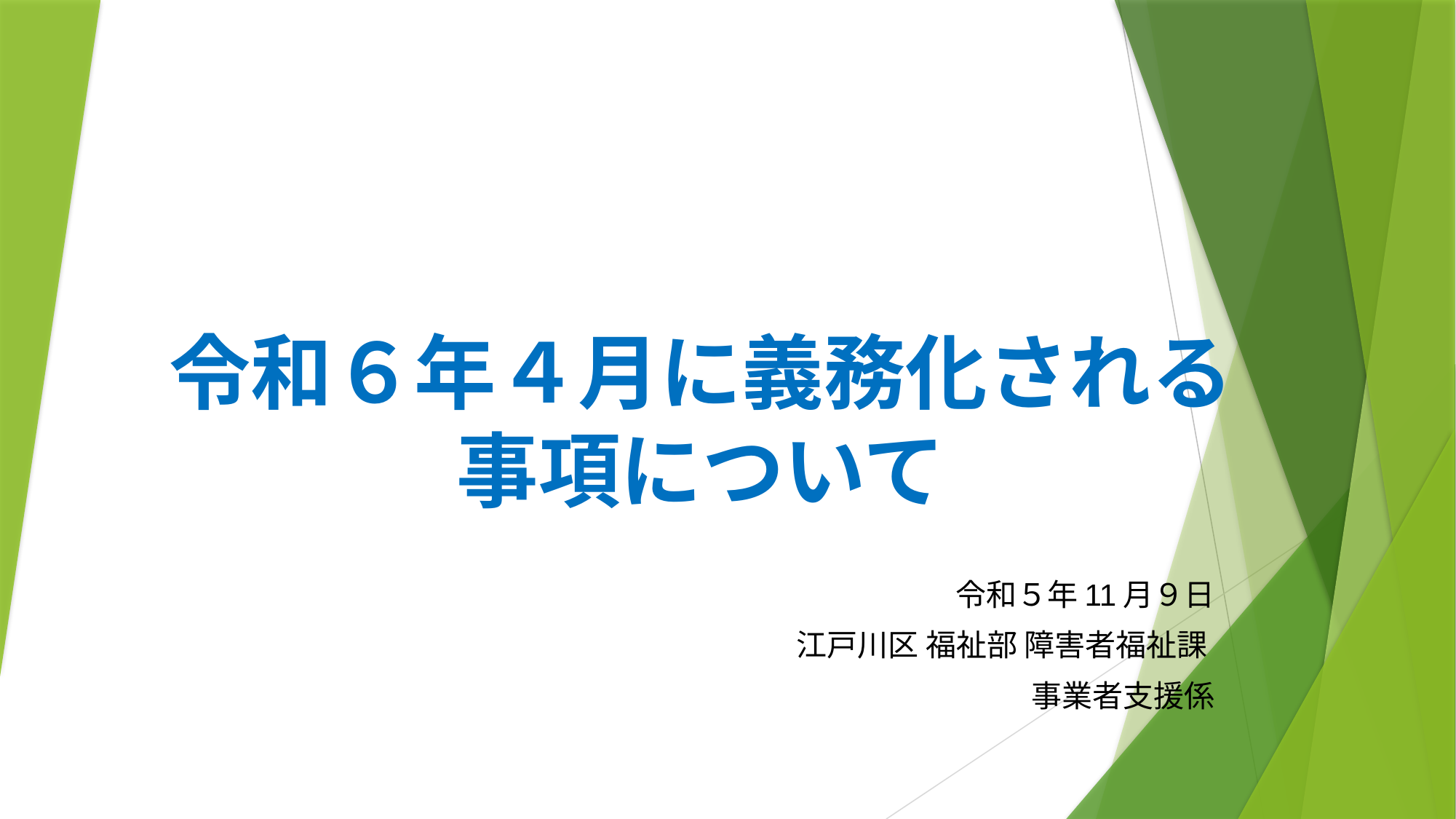

# 令和６年４月に義務化される 事項について
令和５年11月９日
江戸川区 福祉部 障害者福祉課
事業者支援係